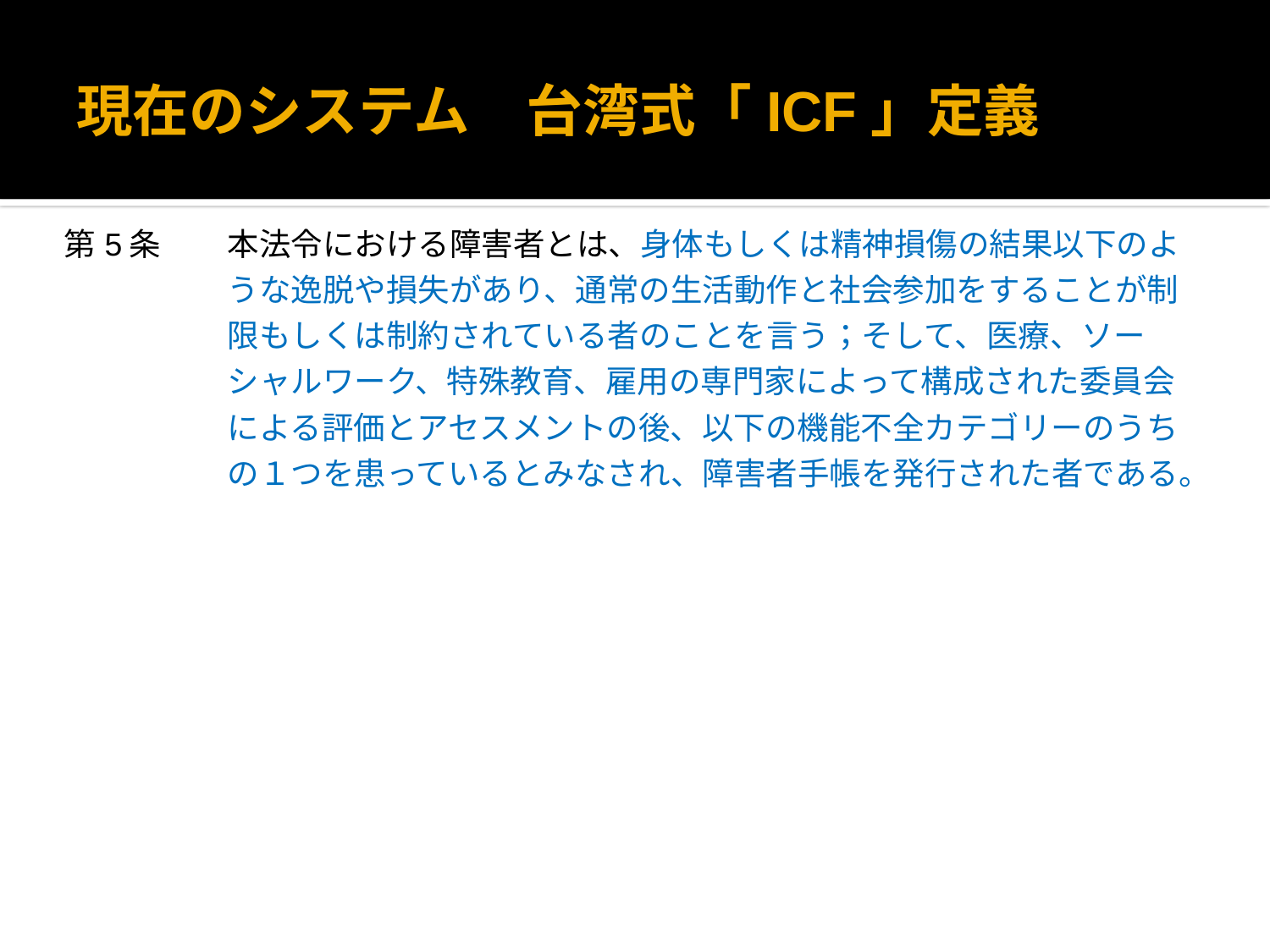

# 現在のシステム　台湾式「ICF」定義
| 第5条 |  | 本法令における障害者とは、身体もしくは精神損傷の結果以下のような逸脱や損失があり、通常の生活動作と社会参加をすることが制限もしくは制約されている者のことを言う；そして、医療、ソーシャルワーク、特殊教育、雇用の専門家によって構成された委員会による評価とアセスメントの後、以下の機能不全カテゴリーのうちの１つを患っているとみなされ、障害者手帳を発行された者である。 |
| --- | --- | --- |